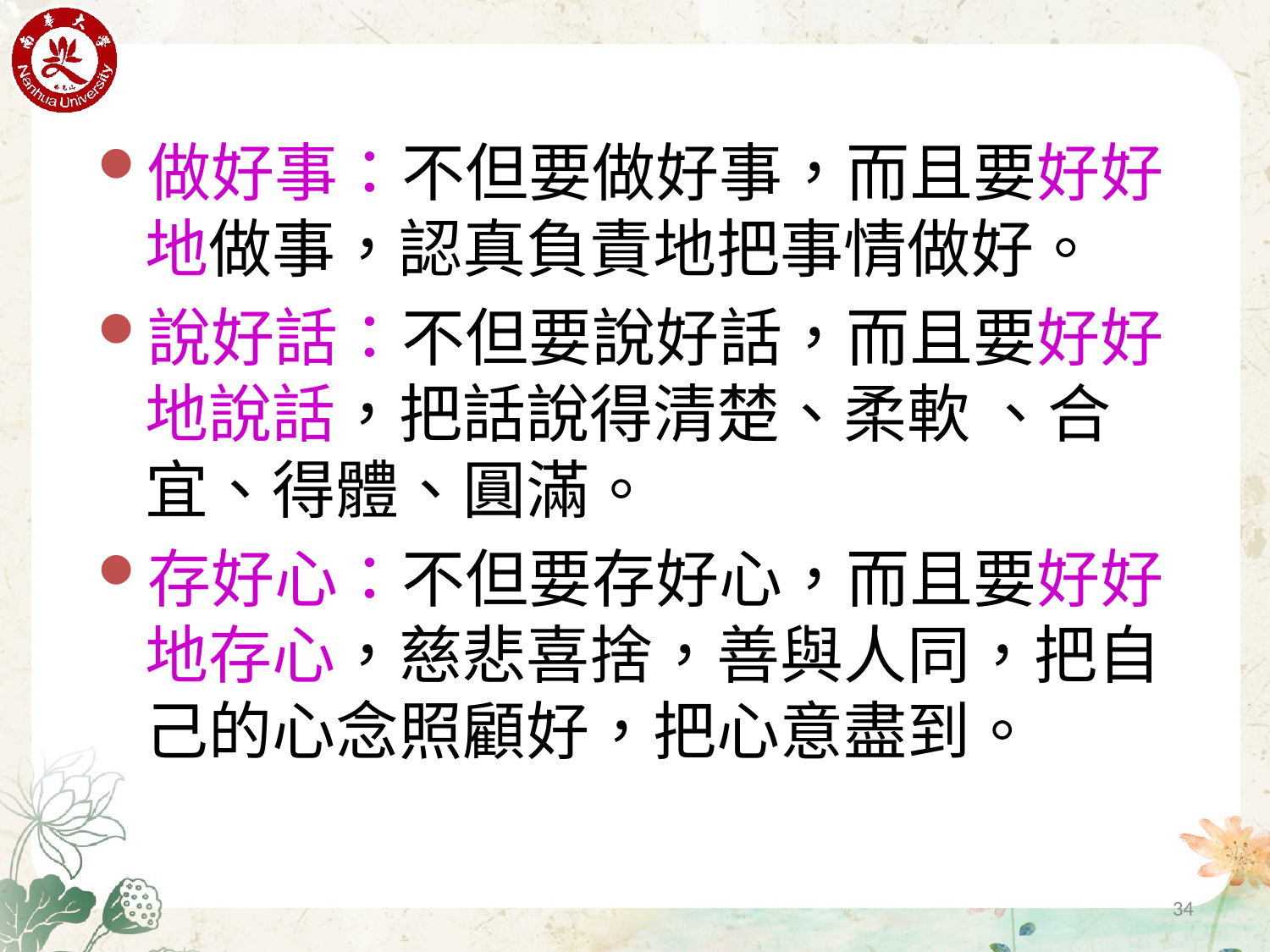

做好事：不但要做好事，而且要好好地做事，認真負責地把事情做好。
說好話：不但要說好話，而且要好好地說話，把話說得清楚、柔軟 、合宜、得體、圓滿。
存好心：不但要存好心，而且要好好地存心，慈悲喜捨，善與人同，把自己的心念照顧好，把心意盡到。
34